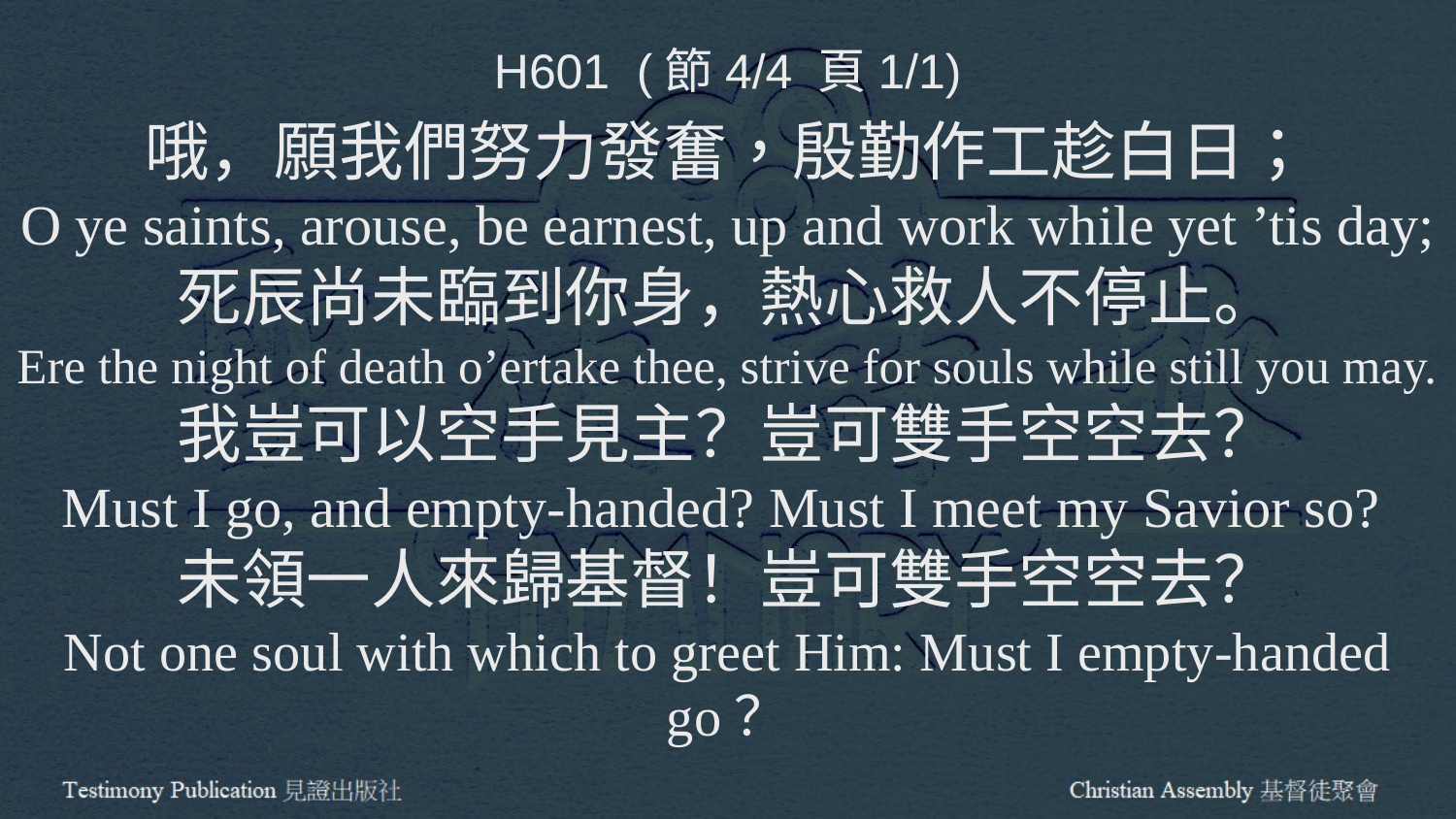

H601  (節4/4 頁1/1)
哦，願我們努力發奮，殷勤作工趁白日；
O ye saints, arouse, be earnest, up and work while yet ’tis day;
死辰尚未臨到你身，熱心救人不停止。
Ere the night of death o’ertake thee, strive for souls while still you may.
我豈可以空手見主？豈可雙手空空去？
Must I go, and empty-handed? Must I meet my Savior so?
未領一人來歸基督！豈可雙手空空去？
Not one soul with which to greet Him: Must I empty-handed go？